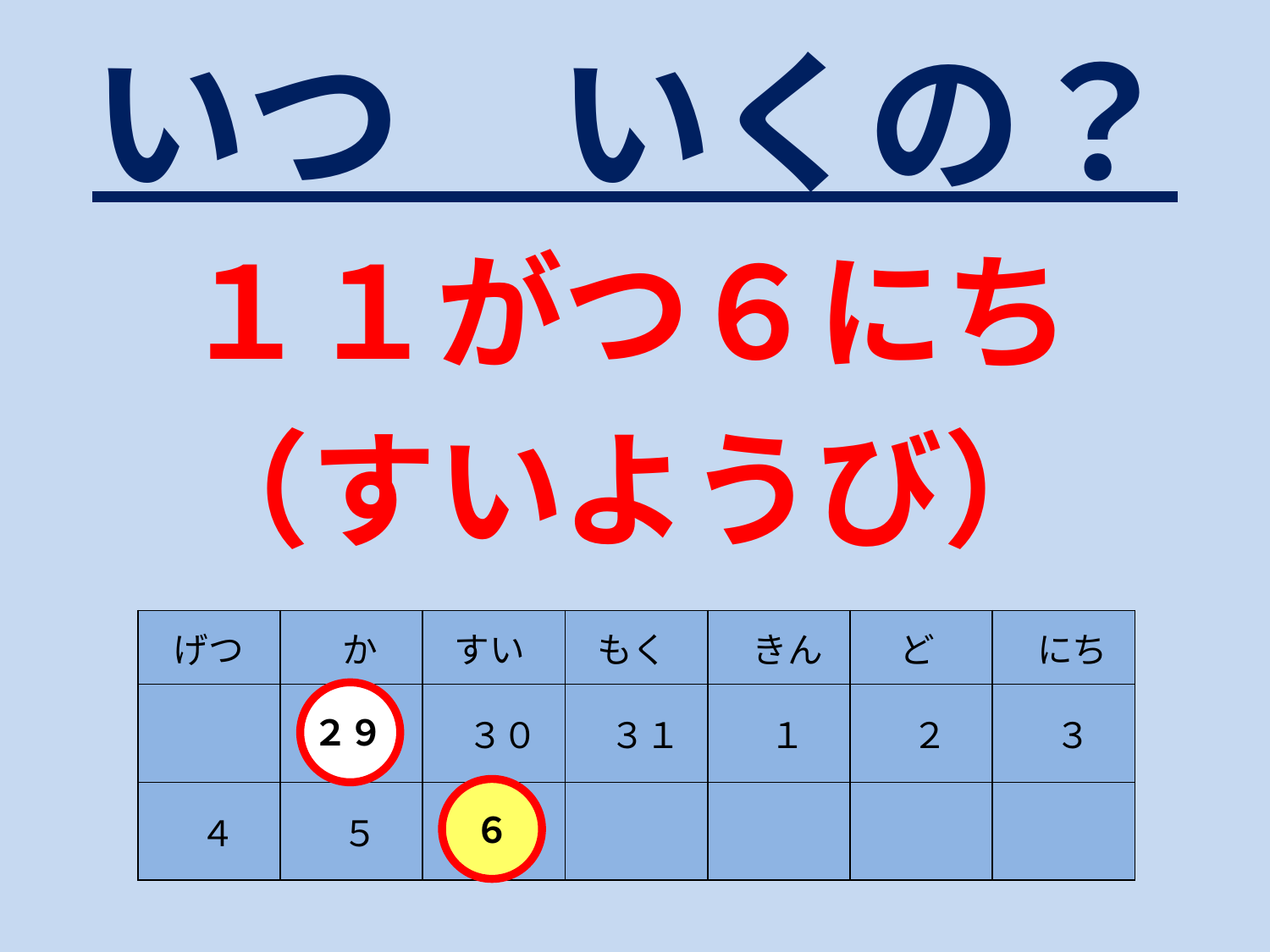

# いつ　いくの？
１１がつ６にち
（すいようび）

| げつ | か | すい | もく | きん | ど | にち |
| --- | --- | --- | --- | --- | --- | --- |
|  | ２９ | ３０ | ３１ | １ | ２ | ３ |
| ４ | ５ |  |  |  |  |  |

２９
６